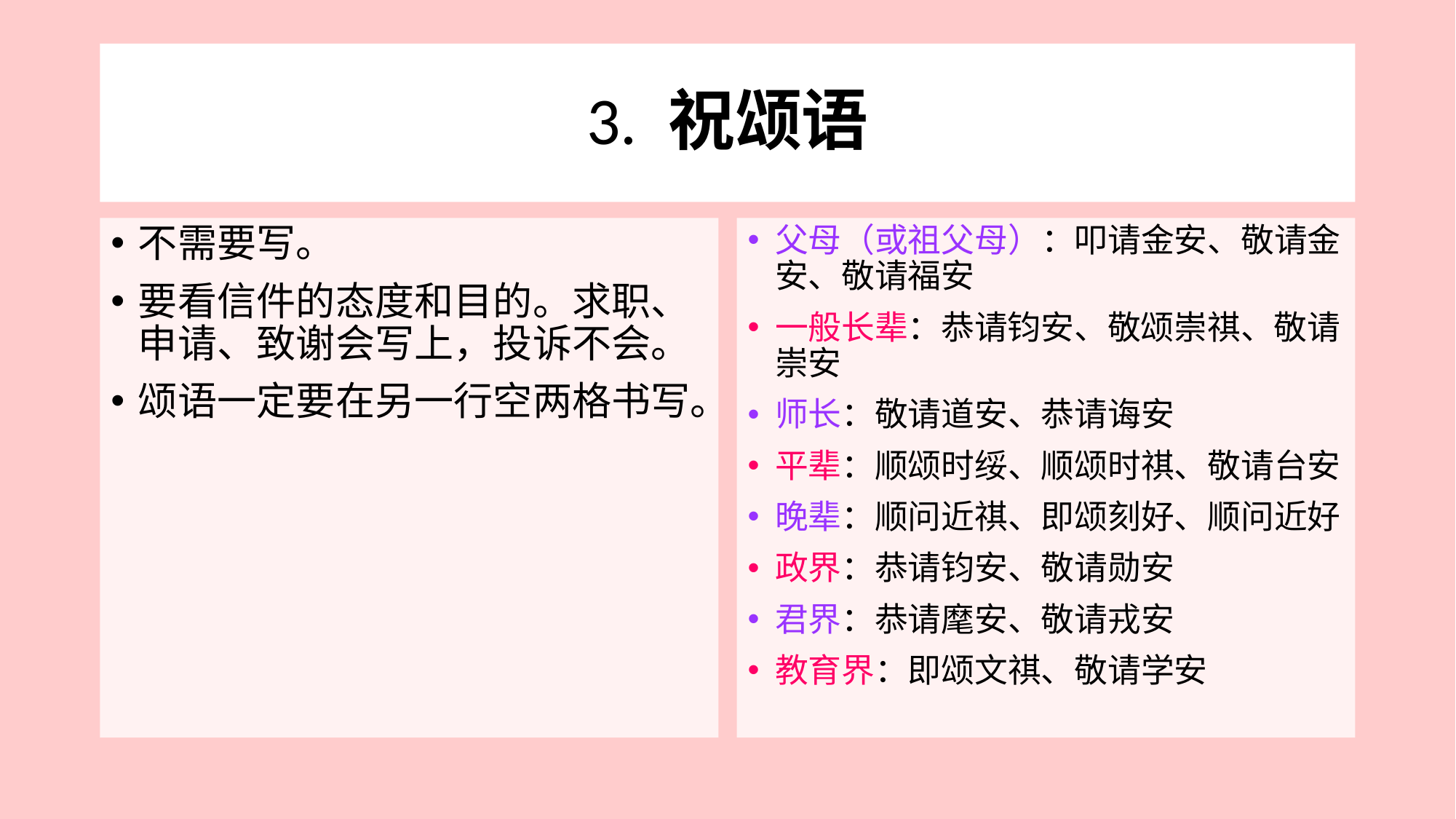

# 3. 祝颂语
不需要写。
要看信件的态度和目的。求职、申请、致谢会写上，投诉不会。
颂语一定要在另一行空两格书写。
父母（或祖父母）：叩请金安、敬请金安、敬请福安
一般长辈：恭请钧安、敬颂崇祺、敬请崇安
师长：敬请道安、恭请诲安
平辈：顺颂时绥、顺颂时祺、敬请台安
晚辈：顺问近祺、即颂刻好、顺问近好
政界：恭请钧安、敬请勋安
君界：恭请麾安、敬请戎安
教育界：即颂文祺、敬请学安